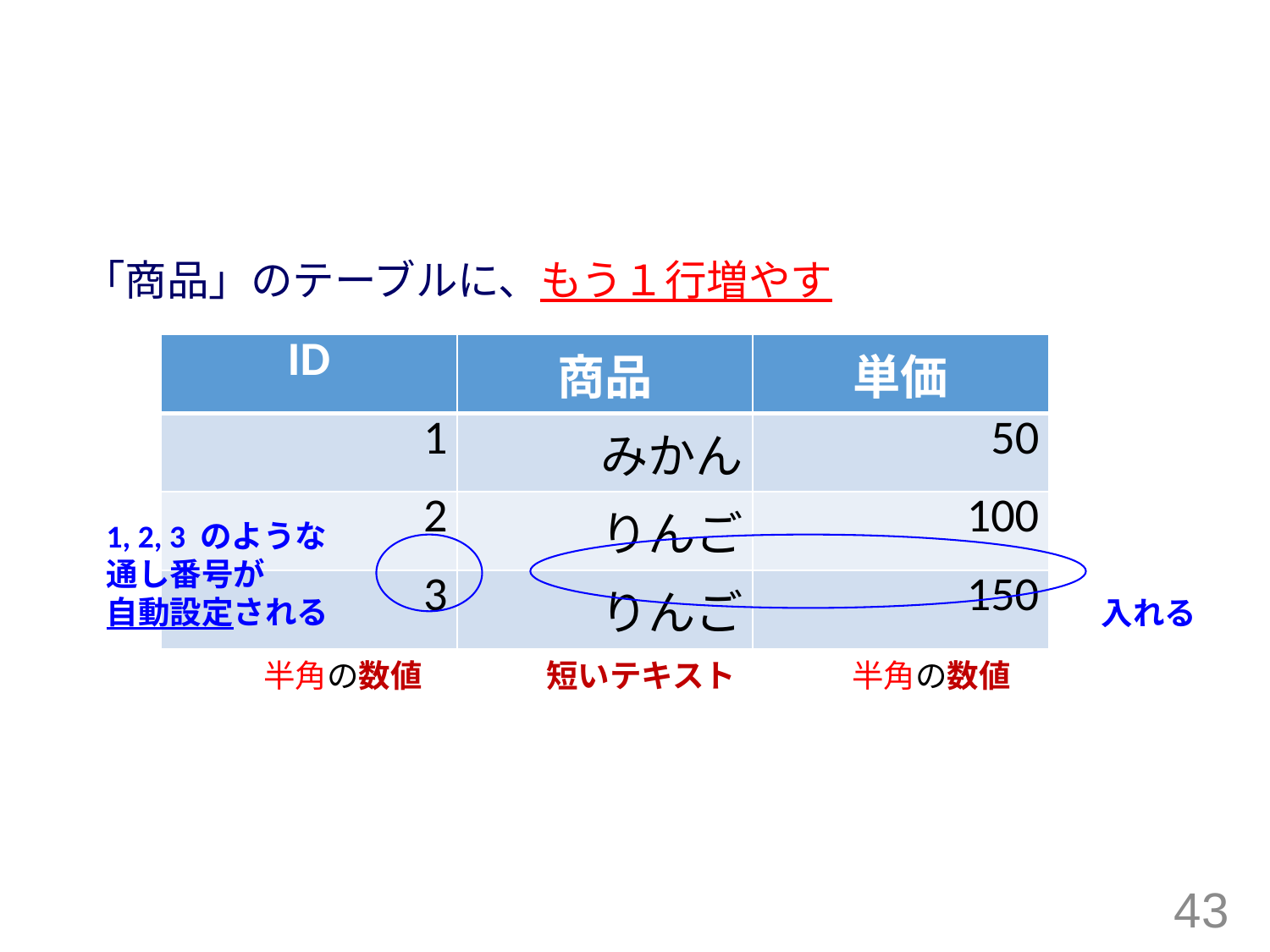

#
「商品」のテーブルに、もう１行増やす
| ID | 商品 | 単価 |
| --- | --- | --- |
| 1 | みかん | 50 |
| 2 | りんご | 100 |
| 3 | りんご | 150 |
1, 2, 3 のような
通し番号が
自動設定される

入れる
半角の数値
半角の数値
短いテキスト
43